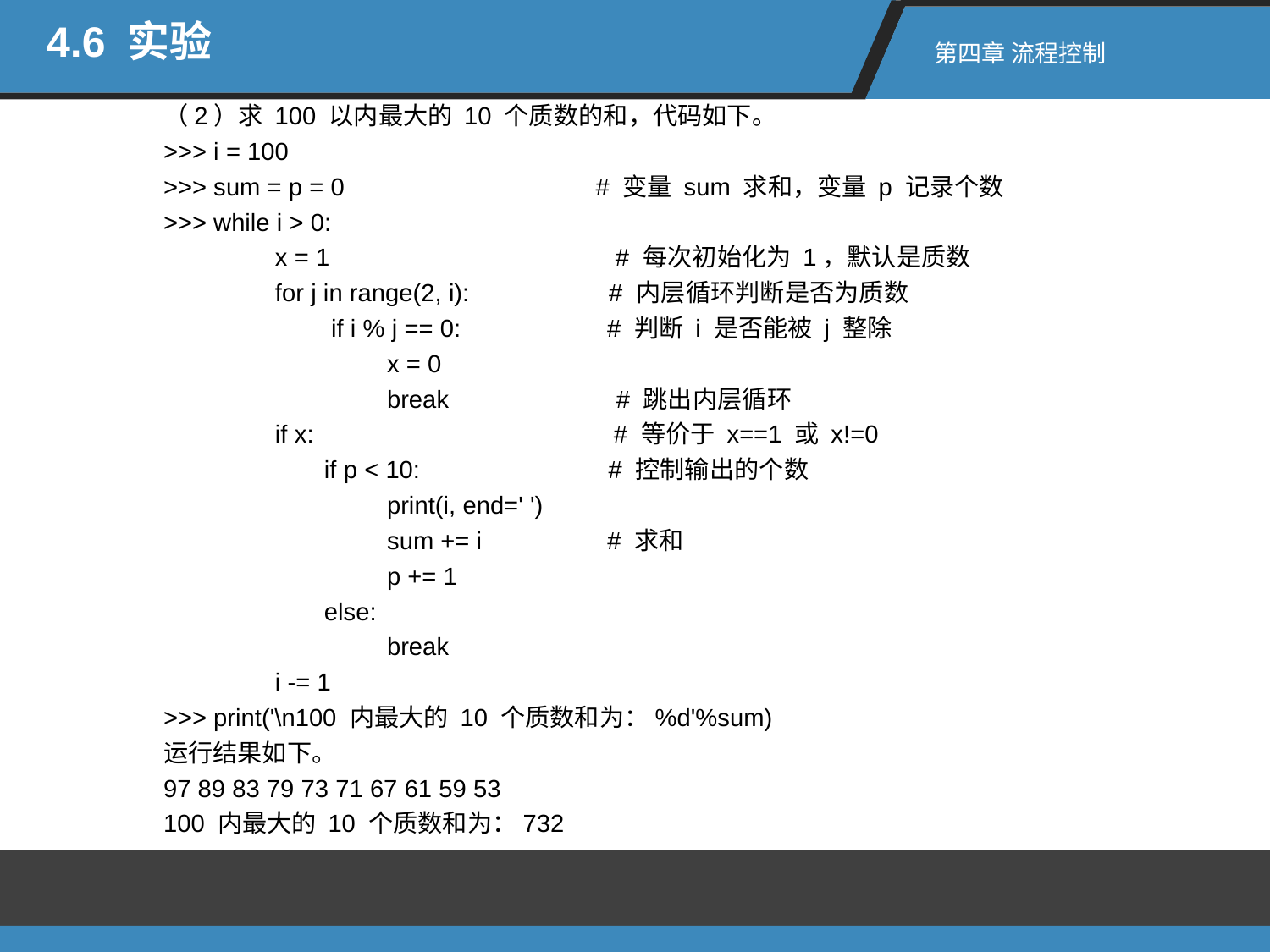

4.6 实验
第四章 流程控制
（2）求 100 以内最大的 10 个质数的和，代码如下。
>>> i = 100
>>> sum = p = 0                                    # 变量 sum 求和，变量 p 记录个数
>>> while i > 0:
                x = 1                                         # 每次初始化为 1，默认是质数
                for j in range(2, i):                    # 内层循环判断是否为质数
                        if i % j == 0:                     # 判断 i 是否能被 j 整除
                                x = 0
                                break                        # 跳出内层循环
                if x:                                           # 等价于 x==1 或 x!=0
                       if p < 10:                           # 控制输出的个数
                                print(i, end=' ')
                                sum += i                  # 求和
                                p += 1
                       else:
                                break
                i -= 1
>>> print('\n100 内最大的 10 个质数和为：%d'%sum)
运行结果如下。
97 89 83 79 73 71 67 61 59 53
100 内最大的 10 个质数和为：732